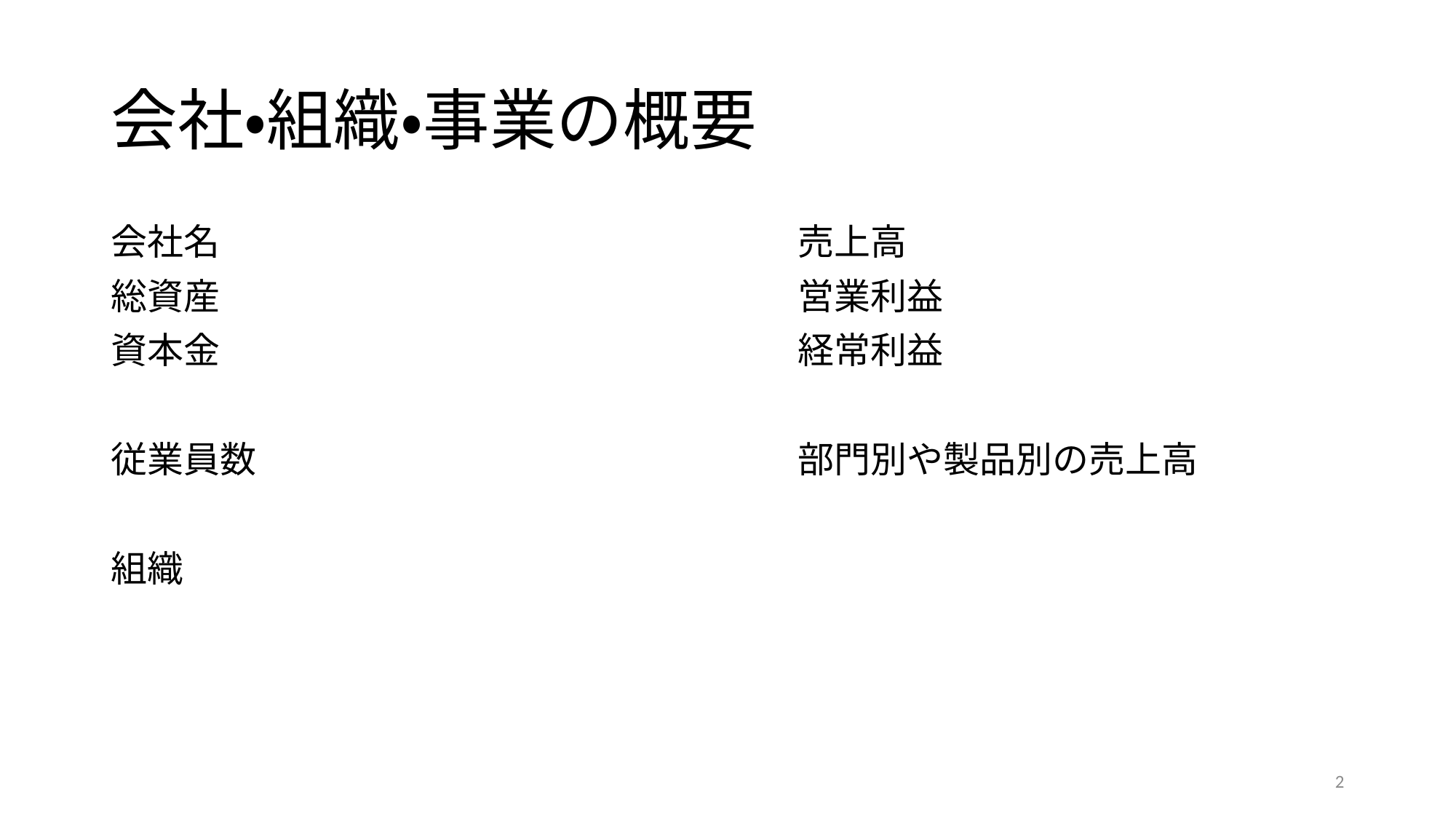

# 会社・組織・事業の概要
会社名
総資産
資本金

従業員数

組織
売上高
営業利益
経常利益

部門別や製品別の売上高
2